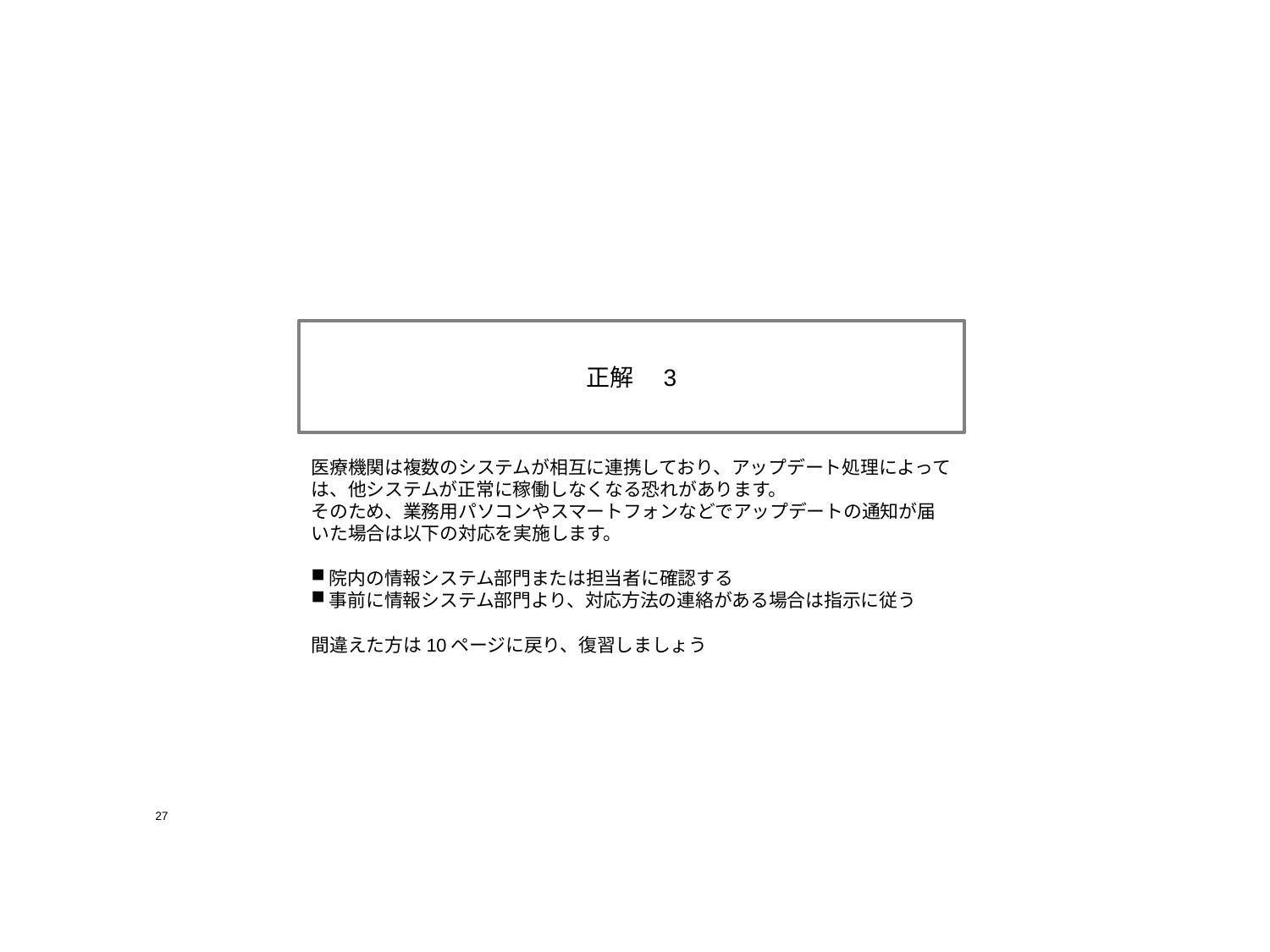

正解　3
医療機関は複数のシステムが相互に連携しており、アップデート処理によっては、他システムが正常に稼働しなくなる恐れがあります。
そのため、業務用パソコンやスマートフォンなどでアップデートの通知が届いた場合は以下の対応を実施します。

院内の情報システム部門または担当者に確認する
事前に情報システム部門より、対応方法の連絡がある場合は指示に従う

間違えた方は10ページに戻り、復習しましょう
27